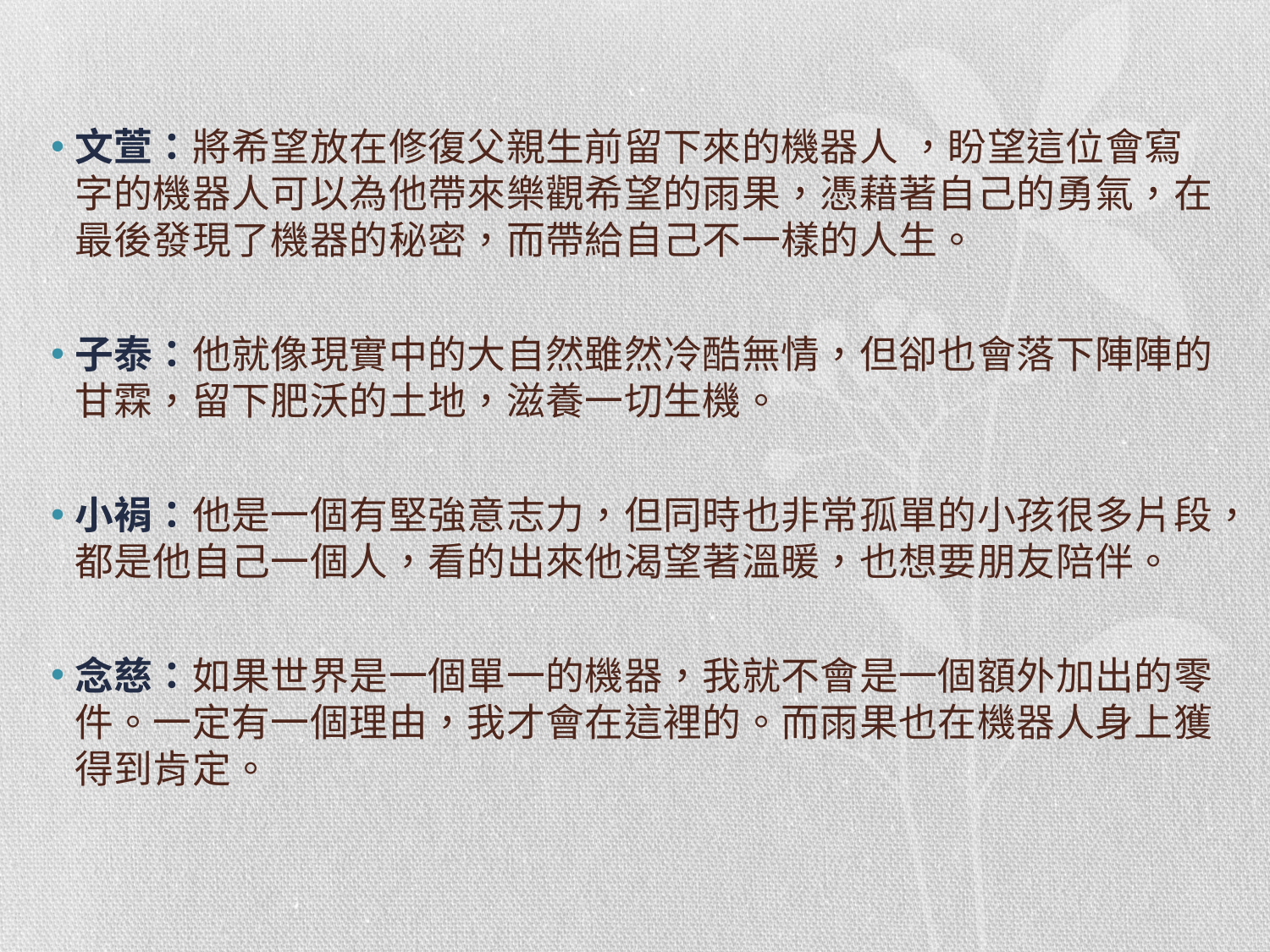

文萱：將希望放在修復父親生前留下來的機器人 ，盼望這位會寫字的機器人可以為他帶來樂觀希望的雨果，憑藉著自己的勇氣，在最後發現了機器的秘密，而帶給自己不一樣的人生。

子泰：他就像現實中的大自然雖然冷酷無情，但卻也會落下陣陣的甘霖，留下肥沃的土地，滋養一切生機。

小裐：他是一個有堅強意志力，但同時也非常孤單的小孩很多片段，都是他自己一個人，看的出來他渴望著溫暖，也想要朋友陪伴。

念慈：如果世界是一個單一的機器，我就不會是一個額外加出的零件。一定有一個理由，我才會在這裡的。而雨果也在機器人身上獲得到肯定。